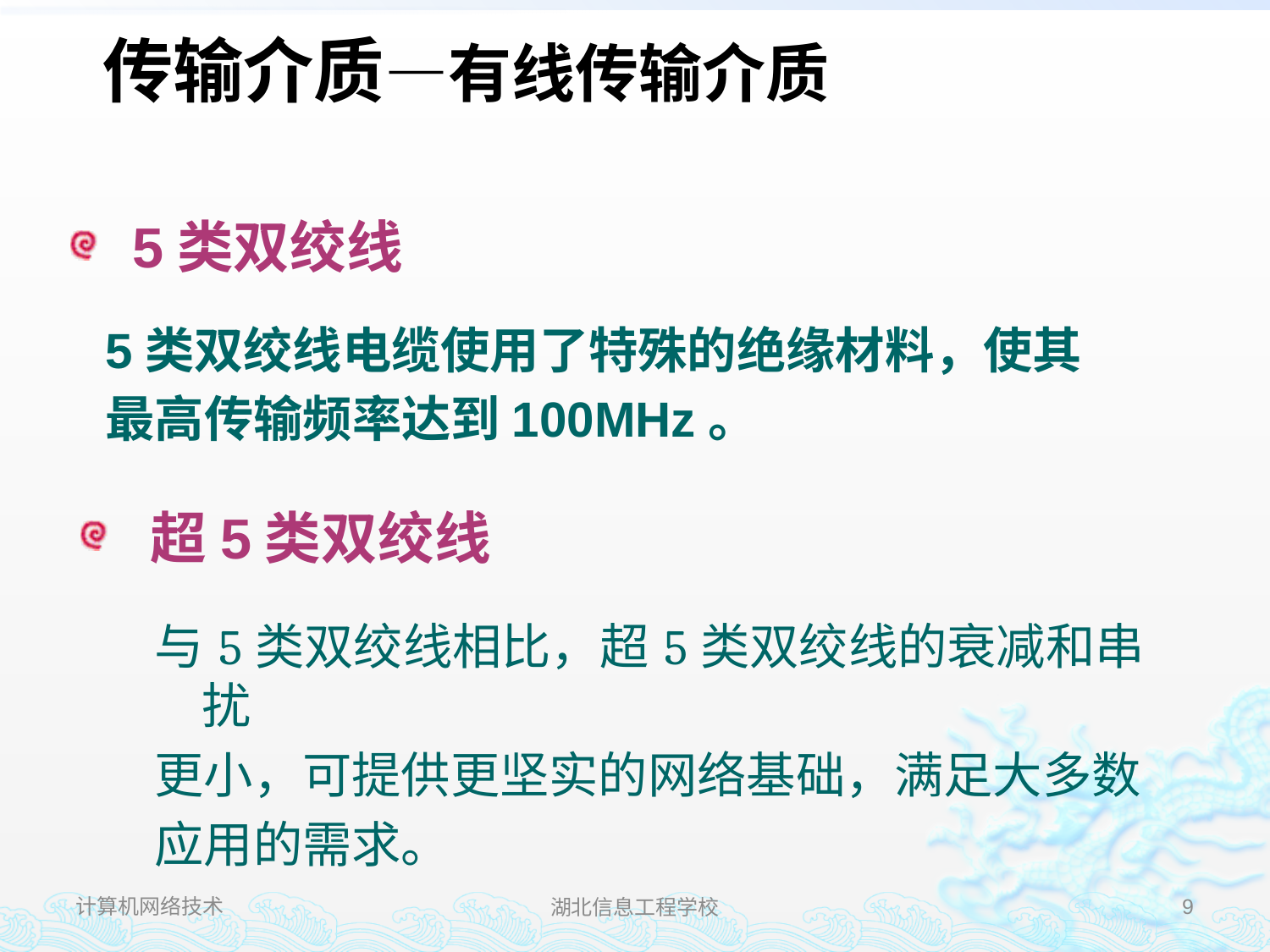

传输介质—有线传输介质
  5类双绞线
5类双绞线电缆使用了特殊的绝缘材料，使其
最高传输频率达到100MHz。
  超5类双绞线
与5类双绞线相比，超5类双绞线的衰减和串扰
更小，可提供更坚实的网络基础，满足大多数
应用的需求。
计算机网络技术
湖北信息工程学校
9